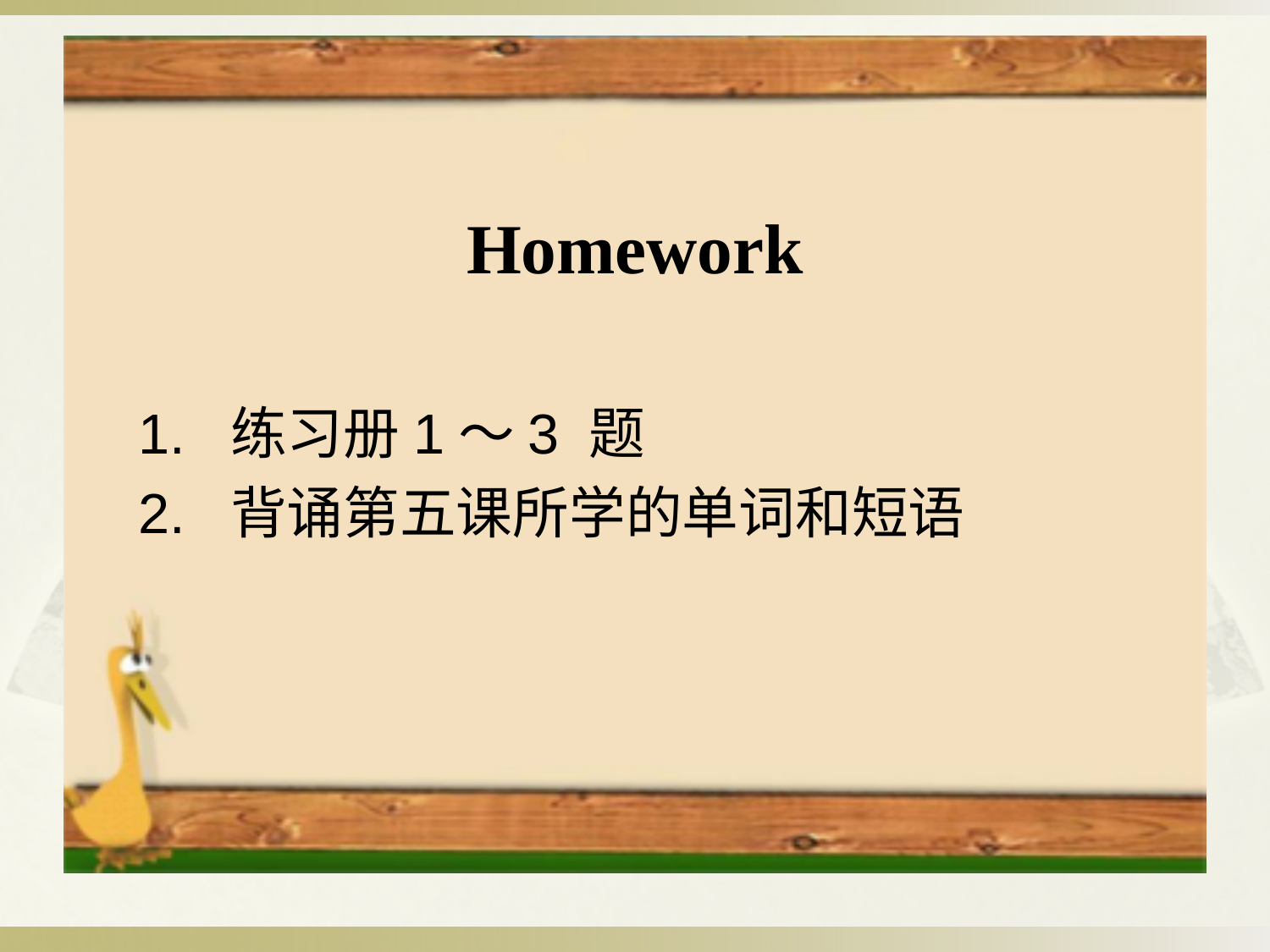

Homework

    1.  练习册1～3 题
    2.  背诵第五课所学的单词和短语

#